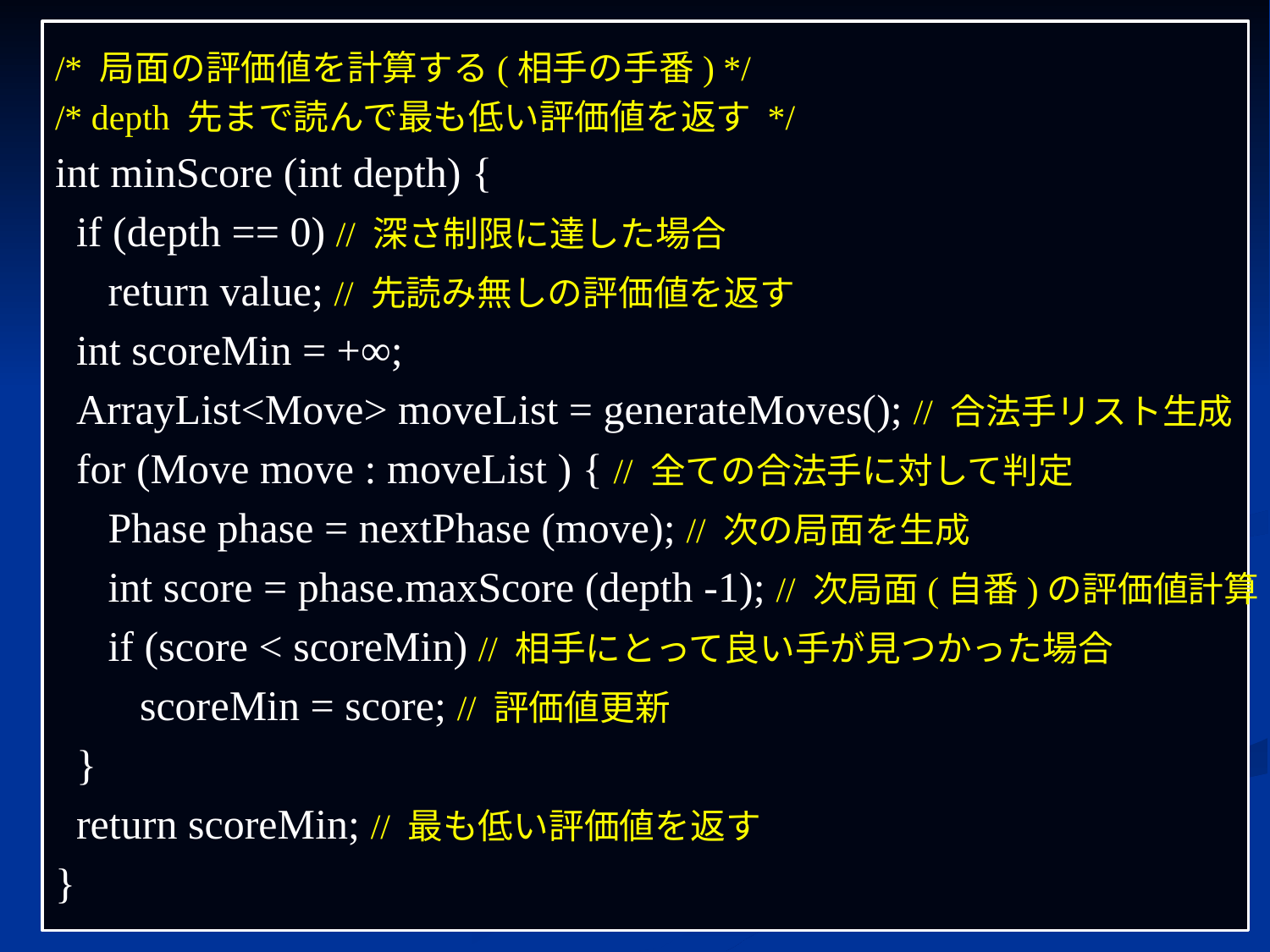

/* 局面の評価値を計算する(相手の手番) */
/* depth 先まで読んで最も低い評価値を返す */
int minScore (int depth) {
  if (depth == 0) // 深さ制限に達した場合
     return value; // 先読み無しの評価値を返す
  int scoreMin = +∞;
  ArrayList<Move> moveList = generateMoves(); // 合法手リスト生成
  for (Move move : moveList ) { // 全ての合法手に対して判定
     Phase phase = nextPhase (move); // 次の局面を生成
     int score = phase.maxScore (depth -1); // 次局面(自番)の評価値計算
     if (score < scoreMin) // 相手にとって良い手が見つかった場合
        scoreMin = score; // 評価値更新
  }
  return scoreMin; // 最も低い評価値を返す
}